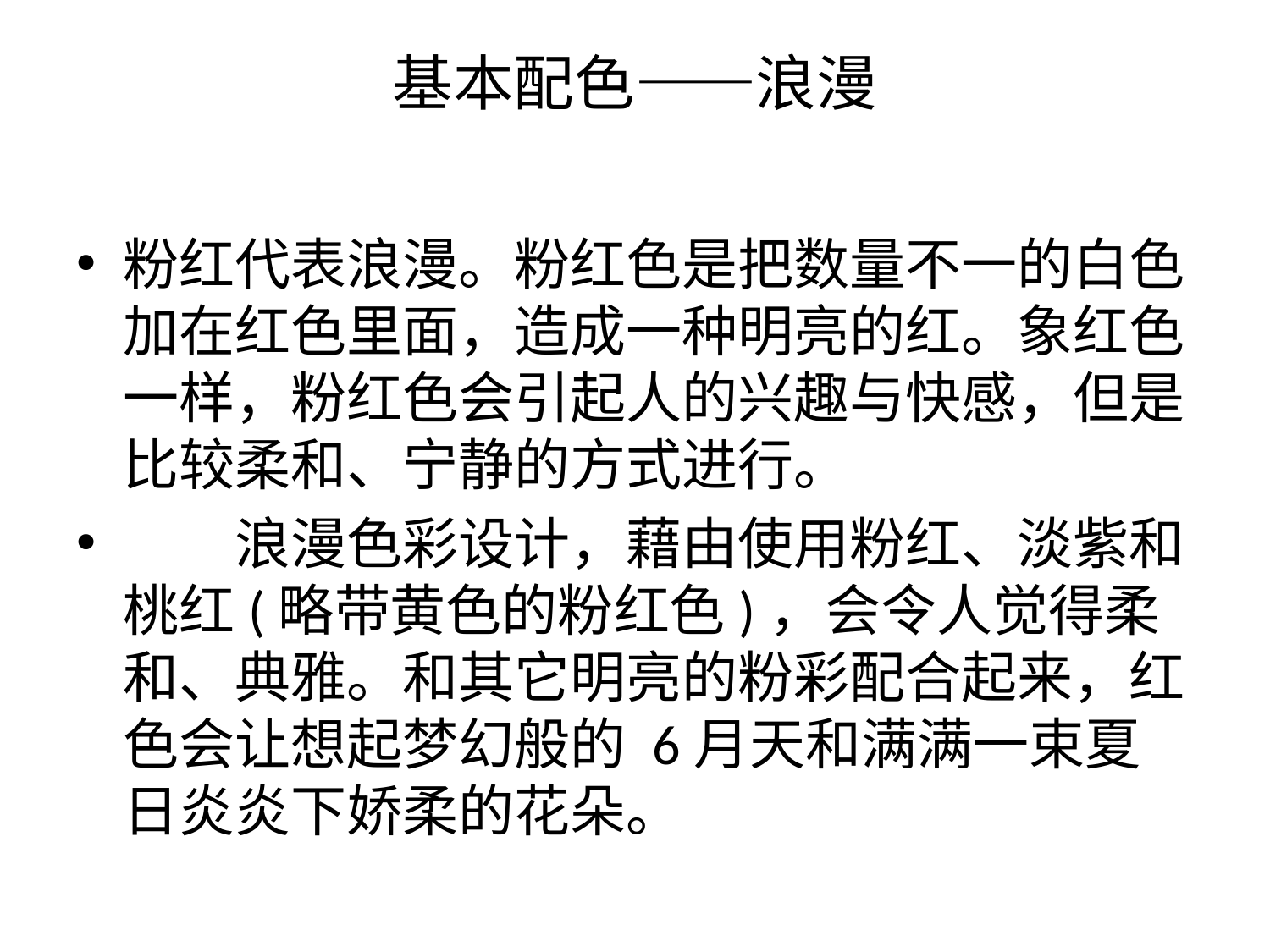

# 基本配色——浪漫
粉红代表浪漫。粉红色是把数量不一的白色加在红色里面，造成一种明亮的红。象红色一样，粉红色会引起人的兴趣与快感，但是比较柔和、宁静的方式进行。
　　浪漫色彩设计，藉由使用粉红、淡紫和桃红(略带黄色的粉红色)，会令人觉得柔和、典雅。和其它明亮的粉彩配合起来，红色会让想起梦幻般的 6月天和满满一束夏日炎炎下娇柔的花朵。